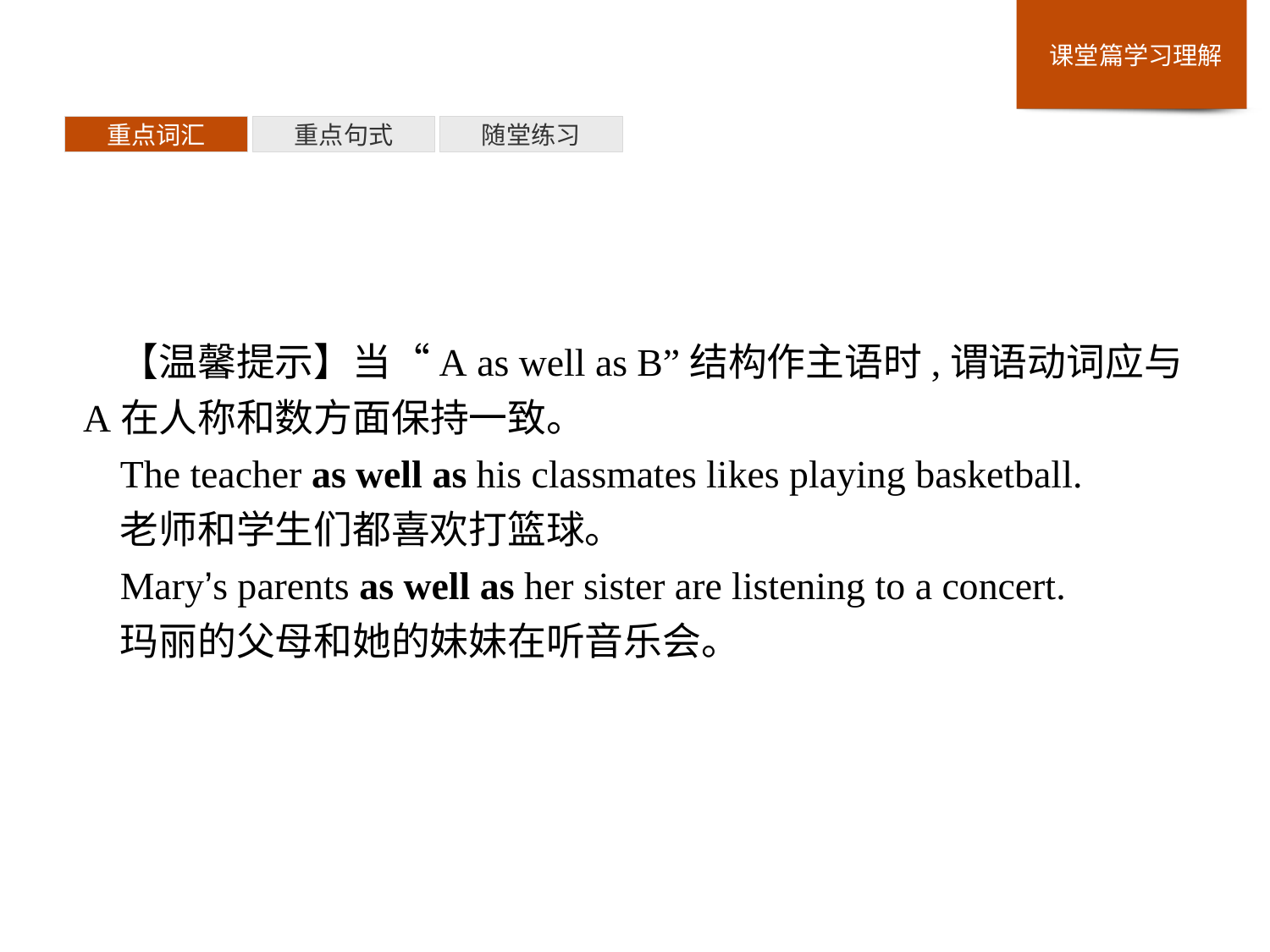

重点词汇
重点句式
随堂练习
【温馨提示】当“A as well as B”结构作主语时,谓语动词应与A在人称和数方面保持一致。
The teacher as well as his classmates likes playing basketball.
老师和学生们都喜欢打篮球。
Mary’s parents as well as her sister are listening to a concert.
玛丽的父母和她的妹妹在听音乐会。